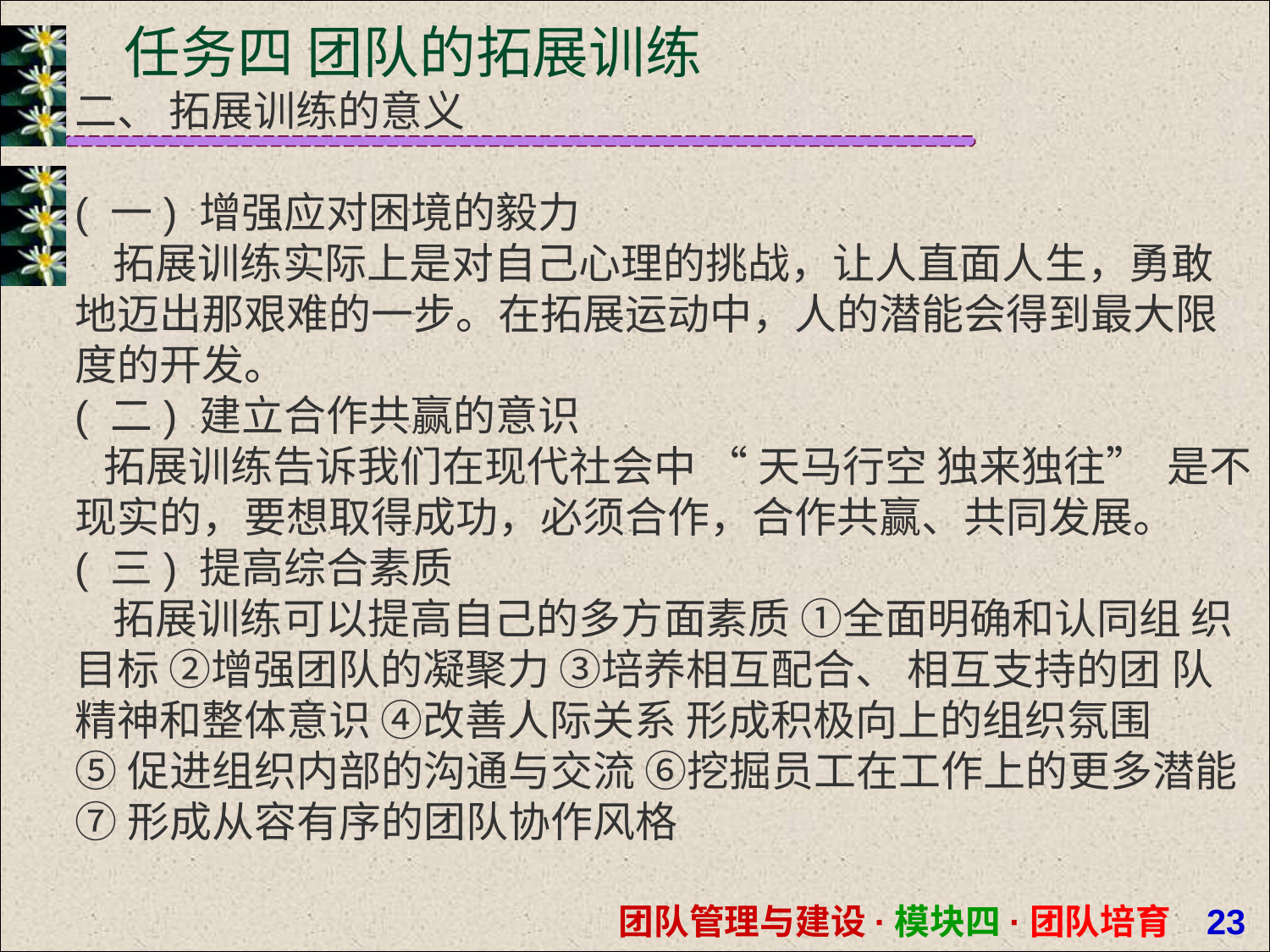

# 任务四 团队的拓展训练
二、 拓展训练的意义

( 一) 增强应对困境的毅力
   拓展训练实际上是对自己心理的挑战，让人直面人生，勇敢 地迈出那艰难的一步。在拓展运动中，人的潜能会得到最大限 度的开发。
( 二) 建立合作共赢的意识
  拓展训练告诉我们在现代社会中 “ 天马行空 独来独往”  是不现实的，要想取得成功，必须合作，合作共赢、共同发展。  ( 三) 提高综合素质
   拓展训练可以提高自己的多方面素质 ①全面明确和认同组 织目标 ②增强团队的凝聚力 ③培养相互配合、 相互支持的团 队精神和整体意识 ④改善人际关系 形成积极向上的组织氛围
⑤促进组织内部的沟通与交流 ⑥挖掘员工在工作上的更多潜能
⑦形成从容有序的团队协作风格
团队管理与建设·模块四·团队培育 23